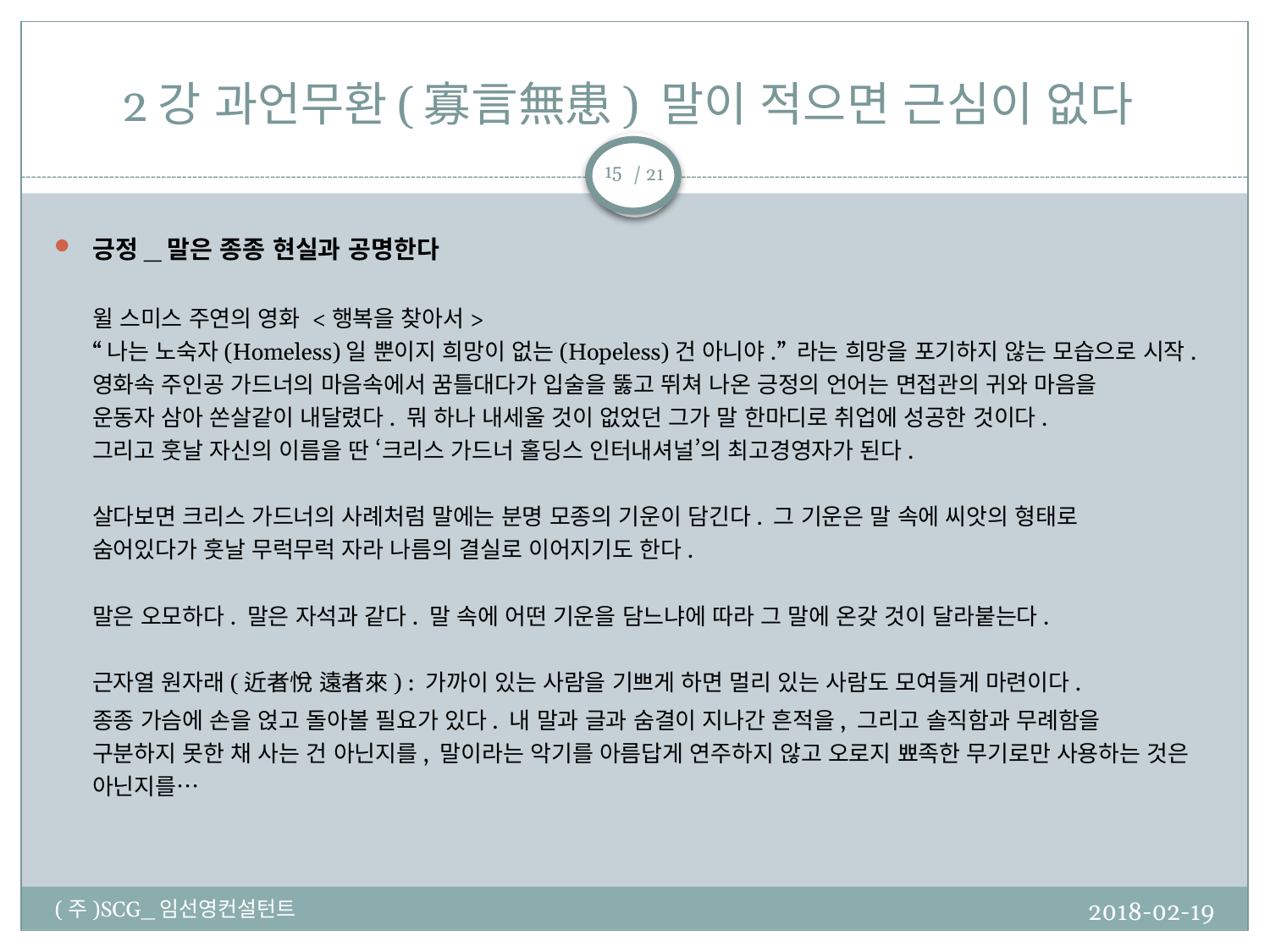

# 2강 과언무환(寡言無患) 말이 적으면 근심이 없다
15
긍정_말은 종종 현실과 공명한다

윌 스미스 주연의 영화 <행복을 찾아서>
“나는 노숙자(Homeless)일 뿐이지 희망이 없는(Hopeless)건 아니야.” 라는 희망을 포기하지 않는 모습으로 시작.
영화속 주인공 가드너의 마음속에서 꿈틀대다가 입술을 뚫고 뛰쳐 나온 긍정의 언어는 면접관의 귀와 마음을
운동자 삼아 쏜살같이 내달렸다. 뭐 하나 내세울 것이 없었던 그가 말 한마디로 취업에 성공한 것이다.
그리고 훗날 자신의 이름을 딴 ‘크리스 가드너 홀딩스 인터내셔널’의 최고경영자가 된다.

살다보면 크리스 가드너의 사례처럼 말에는 분명 모종의 기운이 담긴다. 그 기운은 말 속에 씨앗의 형태로
숨어있다가 훗날 무럭무럭 자라 나름의 결실로 이어지기도 한다.

말은 오모하다. 말은 자석과 같다. 말 속에 어떤 기운을 담느냐에 따라 그 말에 온갖 것이 달라붙는다.

근자열 원자래(近者悅 遠者來) : 가까이 있는 사람을 기쁘게 하면 멀리 있는 사람도 모여들게 마련이다.
종종 가슴에 손을 얹고 돌아볼 필요가 있다. 내 말과 글과 숨결이 지나간 흔적을, 그리고 솔직함과 무례함을
구분하지 못한 채 사는 건 아닌지를, 말이라는 악기를 아름답게 연주하지 않고 오로지 뾰족한 무기로만 사용하는 것은 아닌지를…
2018-02-19
(주)SCG_임선영컨설턴트